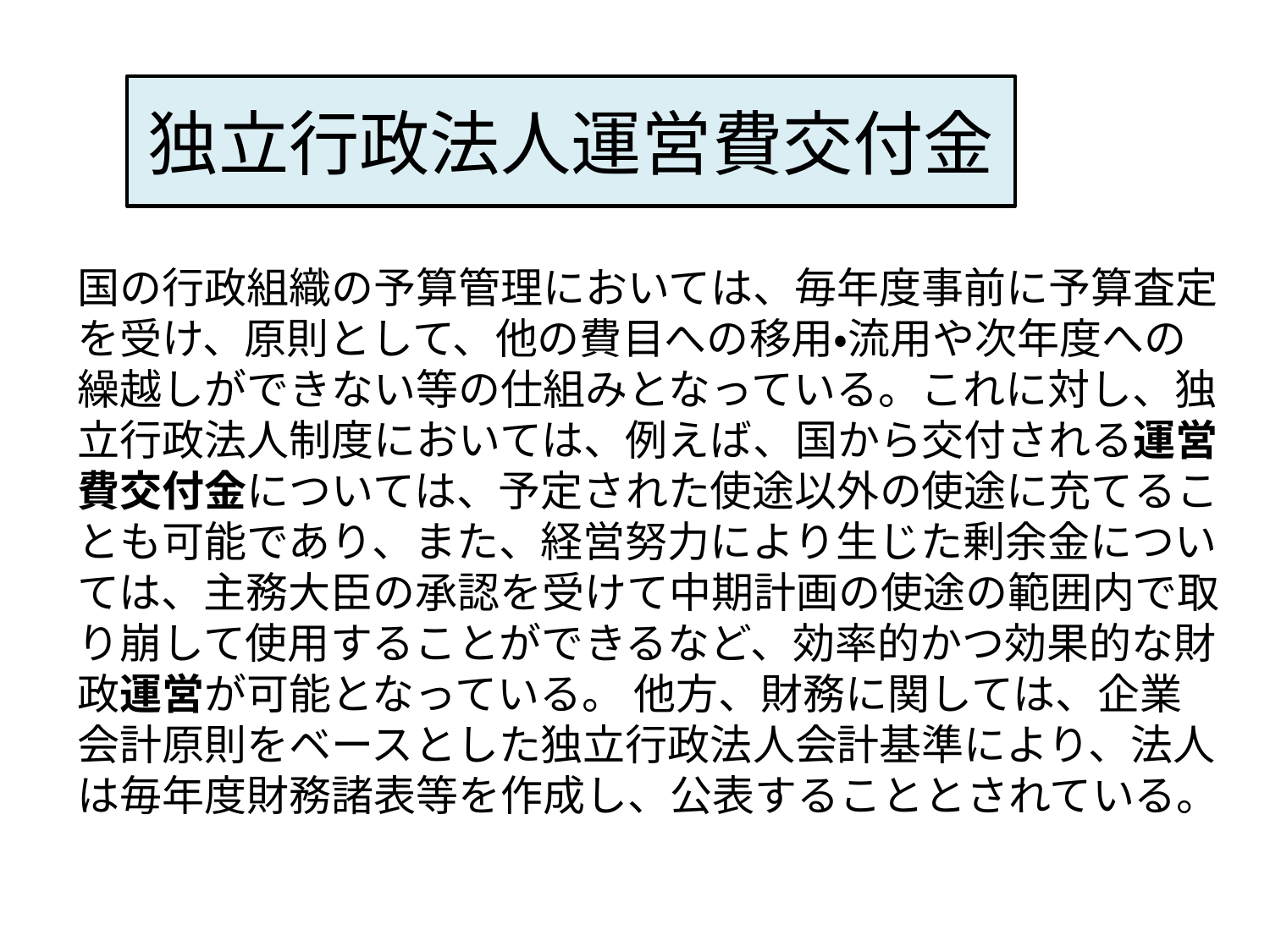

# 独立行政法人運営費交付金
国の行政組織の予算管理においては、毎年度事前に予算査定を受け、原則として、他の費目への移用・流用や次年度への繰越しができない等の仕組みとなっている。これに対し、独立行政法人制度においては、例えば、国から交付される運営費交付金については、予定された使途以外の使途に充てることも可能であり、また、経営努力により生じた剰余金については、主務大臣の承認を受けて中期計画の使途の範囲内で取り崩して使用することができるなど、効率的かつ効果的な財政運営が可能となっている。 他方、財務に関しては、企業会計原則をベースとした独立行政法人会計基準により、法人は毎年度財務諸表等を作成し、公表することとされている。